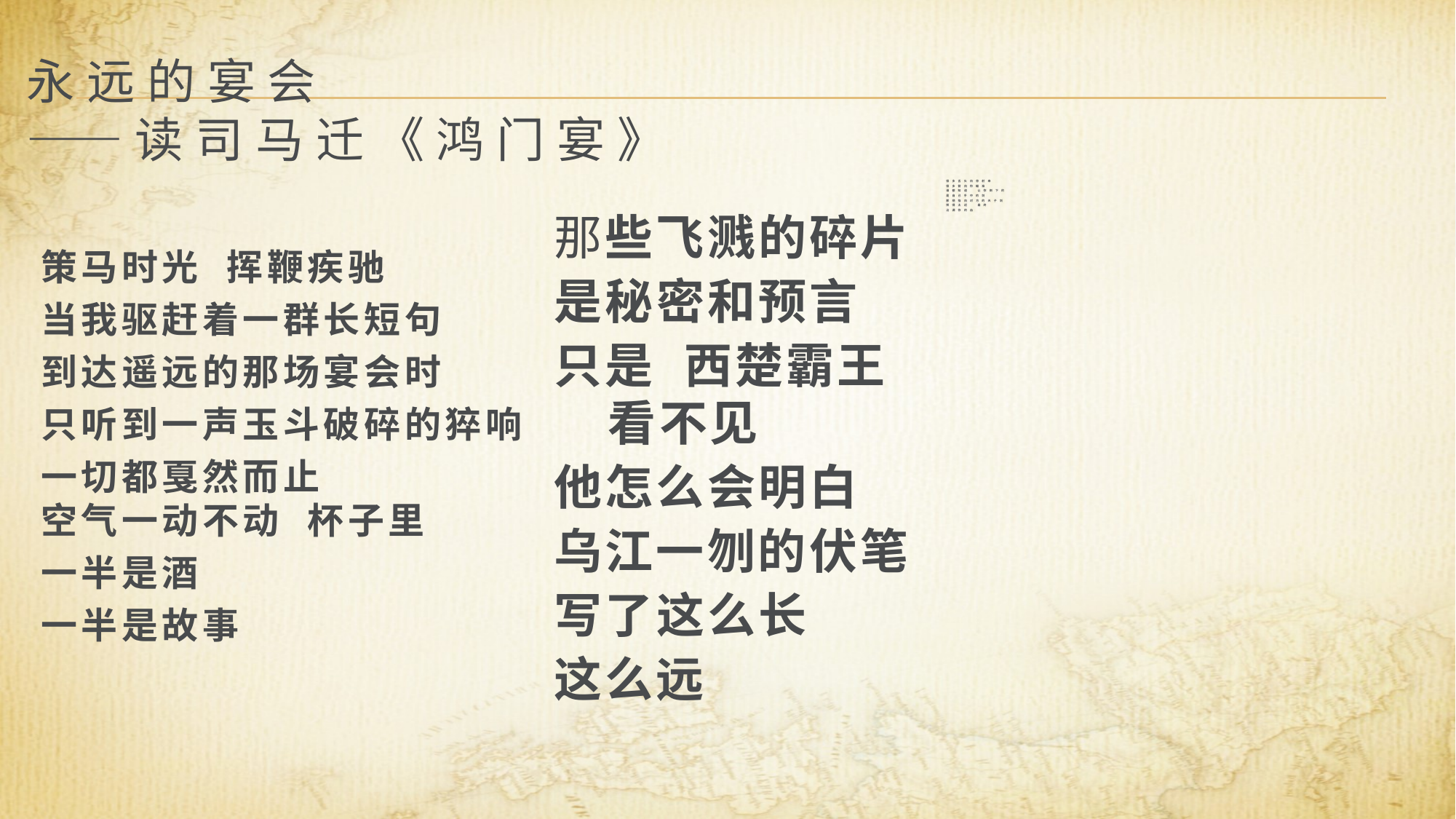

永远的宴会
——读司马迁《鸿门宴》
很多舌头向你射来
很多箭向你瞄准
谁都知道  让你倒下的
是自己手中的剑
那柄指向对方的天子剑
挥得太迟  最终
沾满你的血

那些飞溅的碎片
是秘密和预言
只是  西楚霸王看不见
他怎么会明白
乌江一刎的伏笔
写了这么长
这么远

策马时光  挥鞭疾驰
当我驱赶着一群长短句
到达遥远的那场宴会时
只听到一声玉斗破碎的猝响
一切都戛然而止
空气一动不动  杯子里
一半是酒
一半是故事